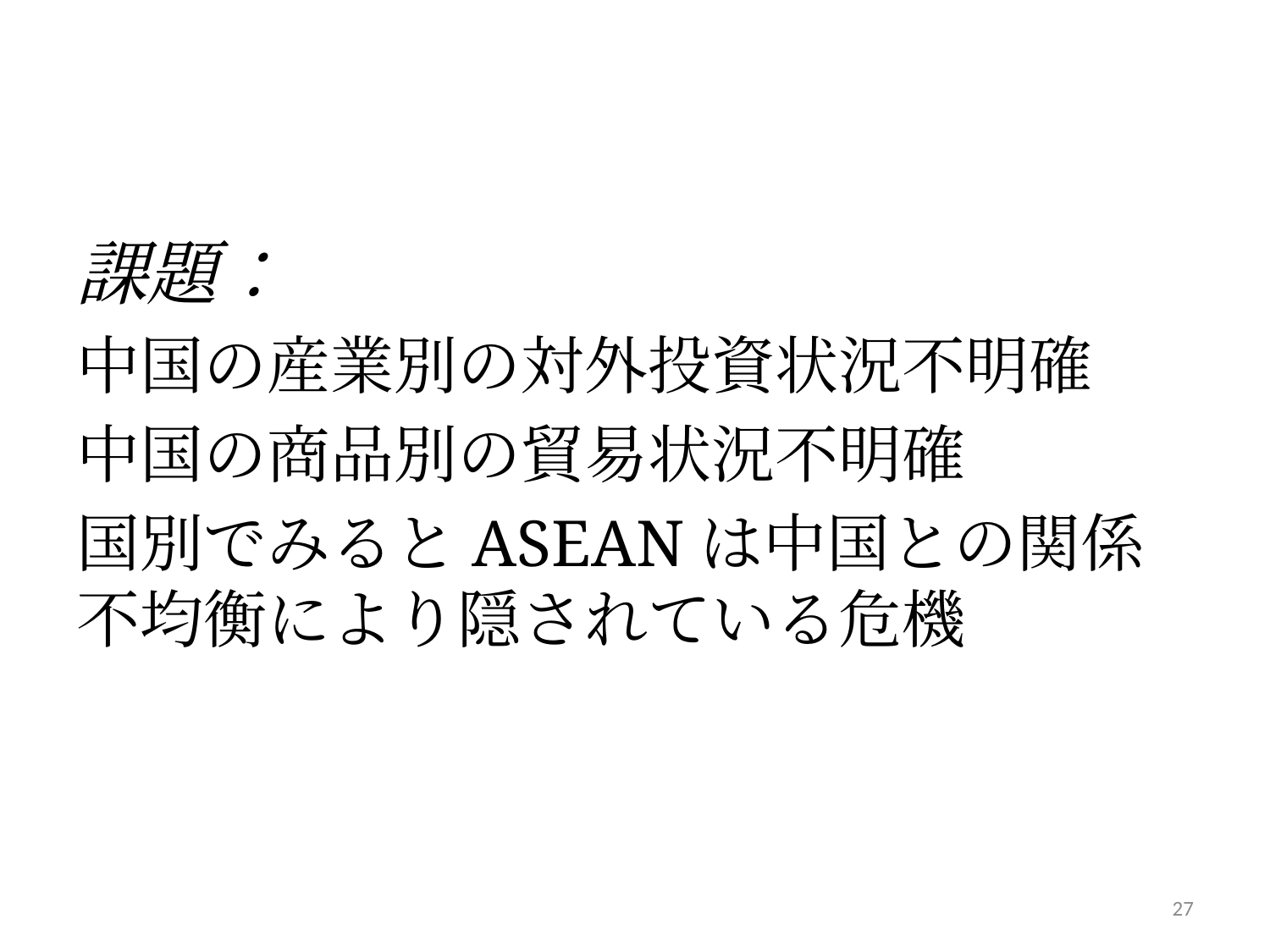

課題：
中国の産業別の対外投資状況不明確
中国の商品別の貿易状況不明確
国別でみるとASEANは中国との関係不均衡により隠されている危機

27